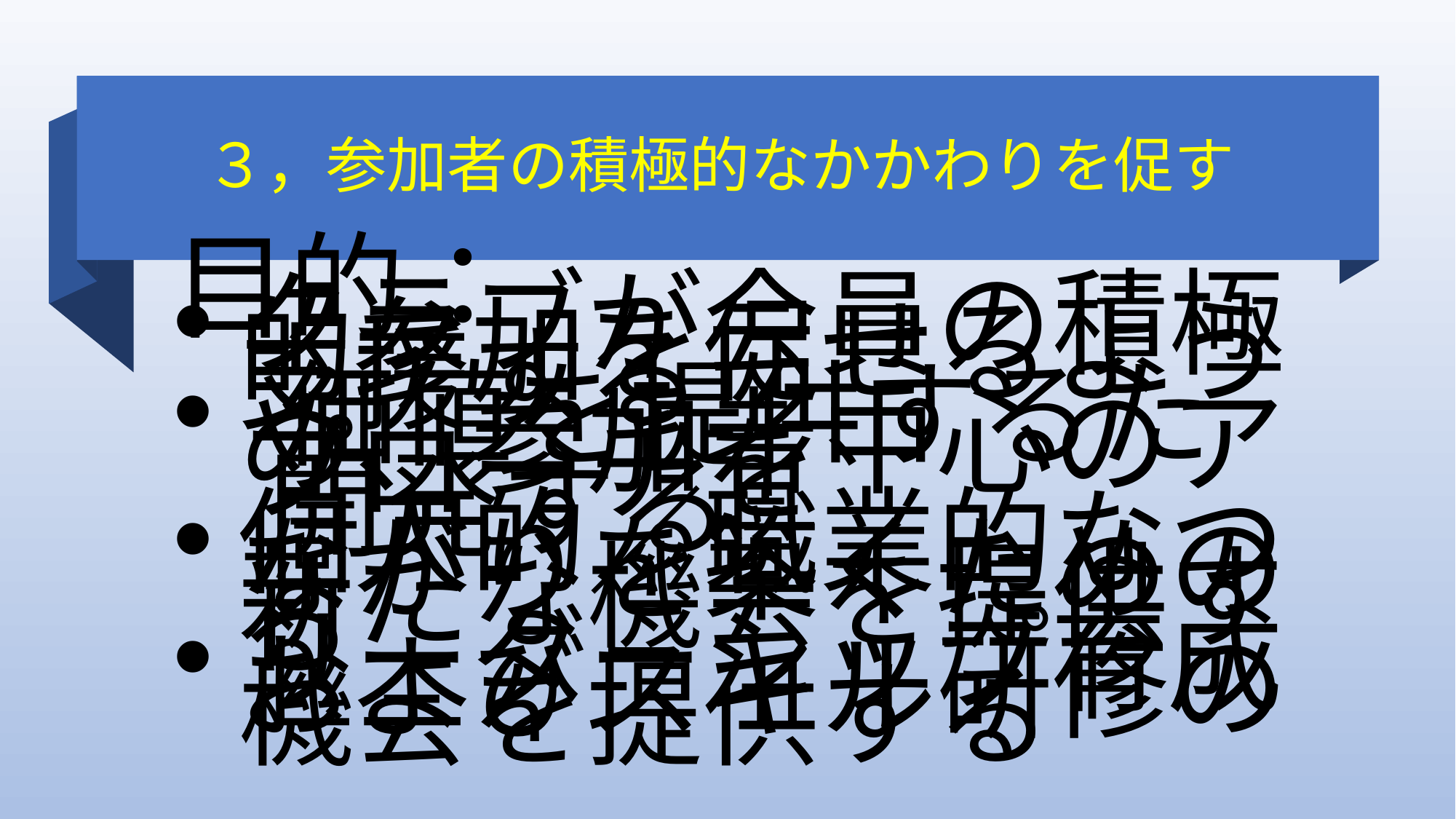

# ３，参加者の積極的なかかわりを促す

目的：
クラブが会員の積極的参加を促せるよう支援する
 価値を提供するため、参加者中心のアプローチを
   開発する
個人的／職業的なつながりを築くための新たな機会を提供する
リーダーシップ育成およびスキル研修の機会を提供する